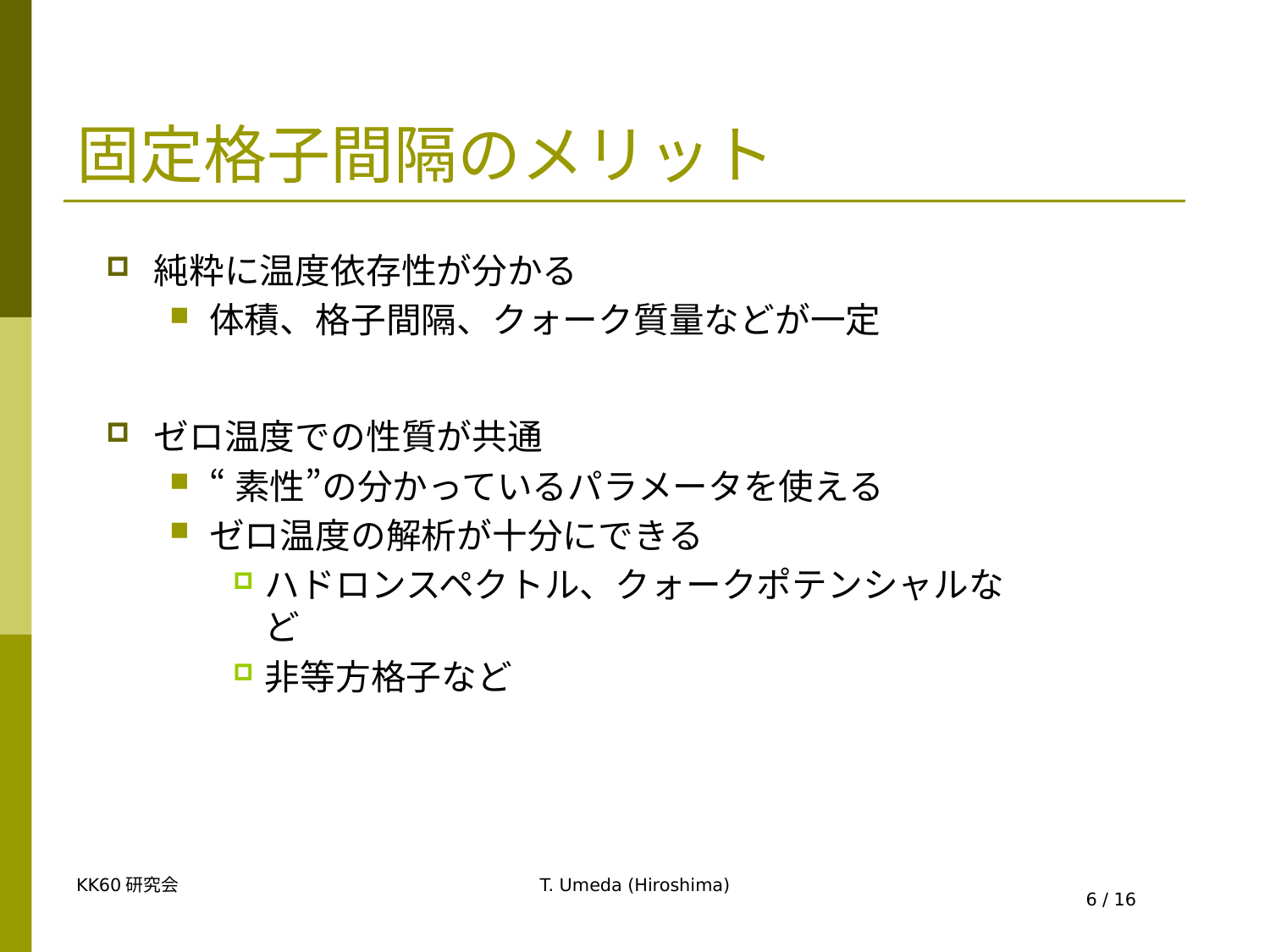

# 固定格子間隔のメリット
純粋に温度依存性が分かる
体積、格子間隔、クォーク質量などが一定

ゼロ温度での性質が共通
“素性”の分かっているパラメータを使える
ゼロ温度の解析が十分にできる
ハドロンスペクトル、クォークポテンシャルなど
非等方格子など

KK60研究会
T. Umeda (Hiroshima)